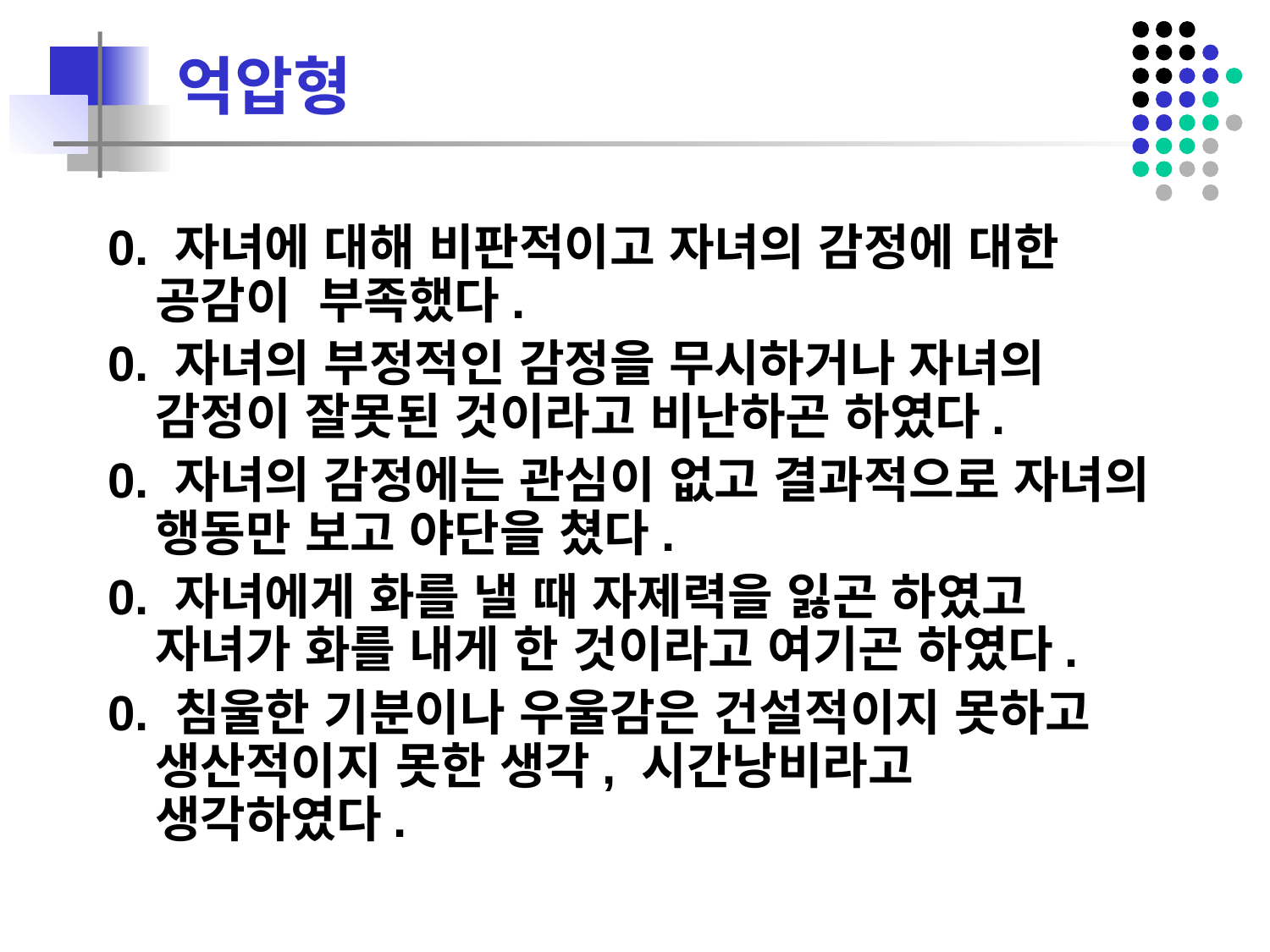

# 억압형
0. 자녀에 대해 비판적이고 자녀의 감정에 대한 공감이  부족했다.
0. 자녀의 부정적인 감정을 무시하거나 자녀의 감정이 잘못된 것이라고 비난하곤 하였다.
0. 자녀의 감정에는 관심이 없고 결과적으로 자녀의 행동만 보고 야단을 쳤다.
0. 자녀에게 화를 낼 때 자제력을 잃곤 하였고  자녀가 화를 내게 한 것이라고 여기곤 하였다.
0. 침울한 기분이나 우울감은 건설적이지 못하고 생산적이지 못한 생각, 시간낭비라고 생각하였다.